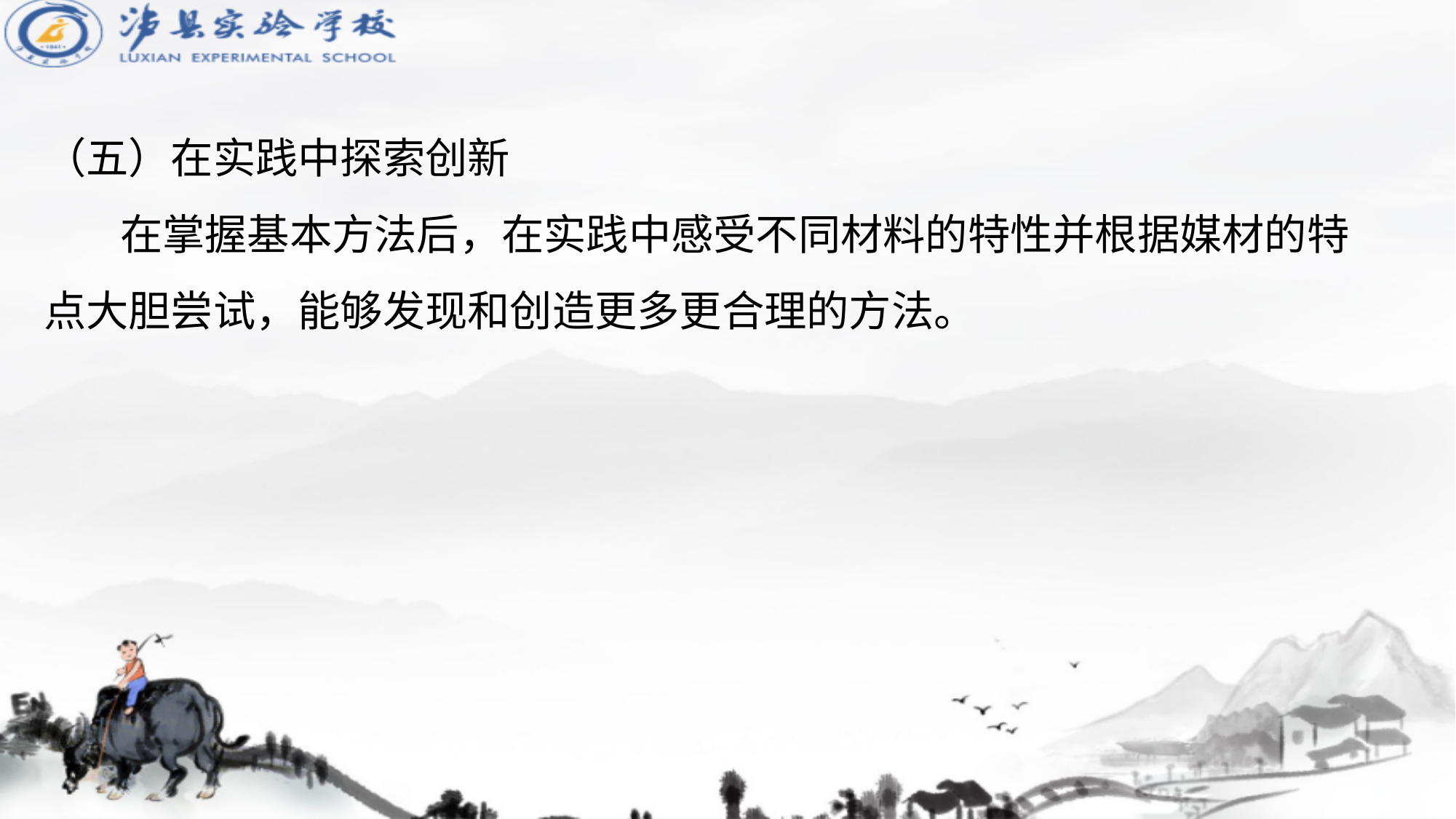

（五）在实践中探索创新
       在掌握基本方法后，在实践中感受不同材料的特性并根据媒材的特点大胆尝试，能够发现和创造更多更合理的方法。